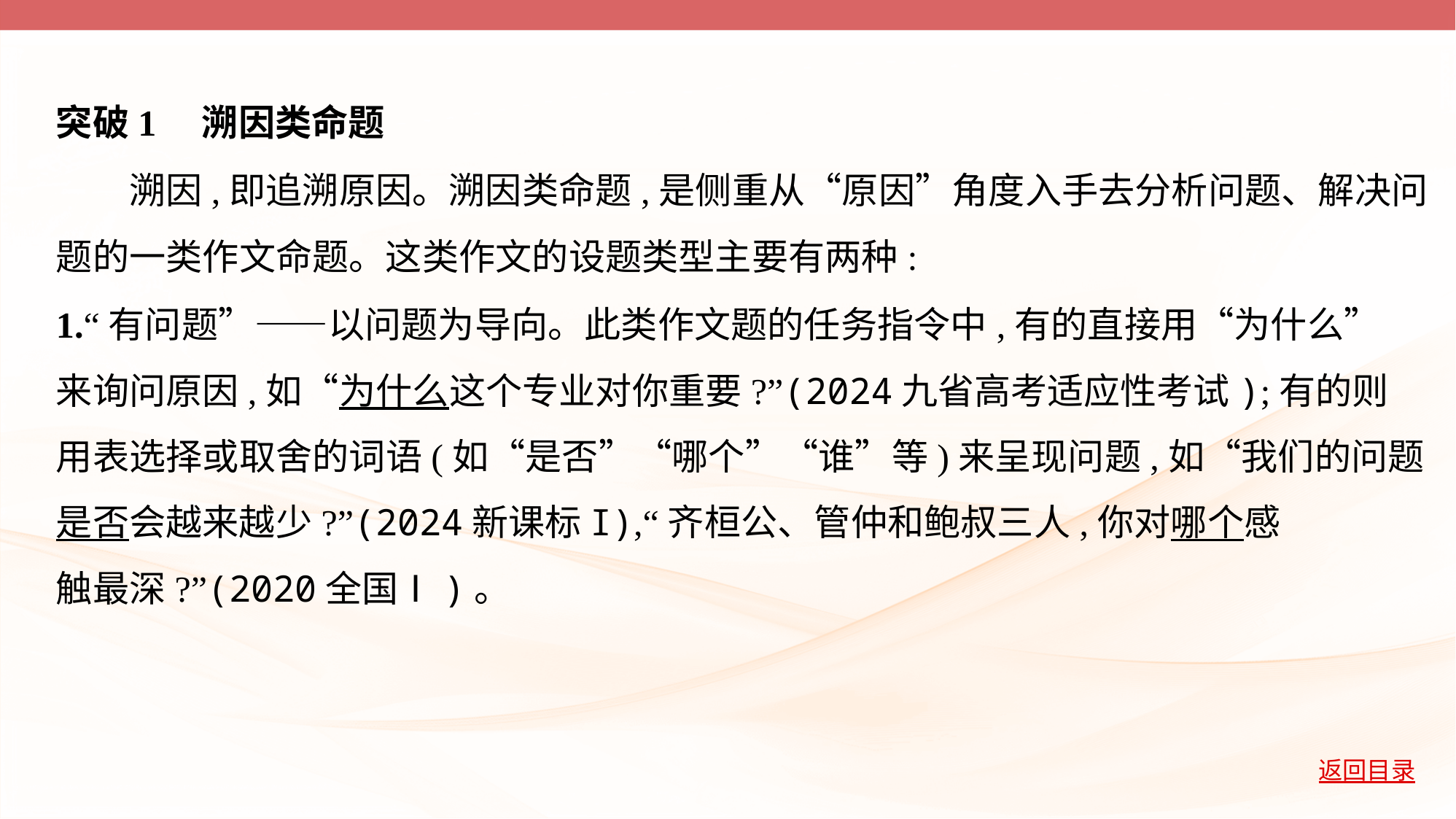

突破1　溯因类命题
　　溯因,即追溯原因。溯因类命题,是侧重从“原因”角度入手去分析问题、解决问
题的一类作文命题。这类作文的设题类型主要有两种:
1.“有问题”——以问题为导向。此类作文题的任务指令中,有的直接用“为什么”
来询问原因,如“为什么这个专业对你重要?”(2024九省高考适应性考试);有的则
用表选择或取舍的词语(如“是否”“哪个”“谁”等)来呈现问题,如“我们的问题
是否会越来越少?”(2024新课标I),“齐桓公、管仲和鲍叔三人,你对哪个感
触最深?”(2020全国Ⅰ)。